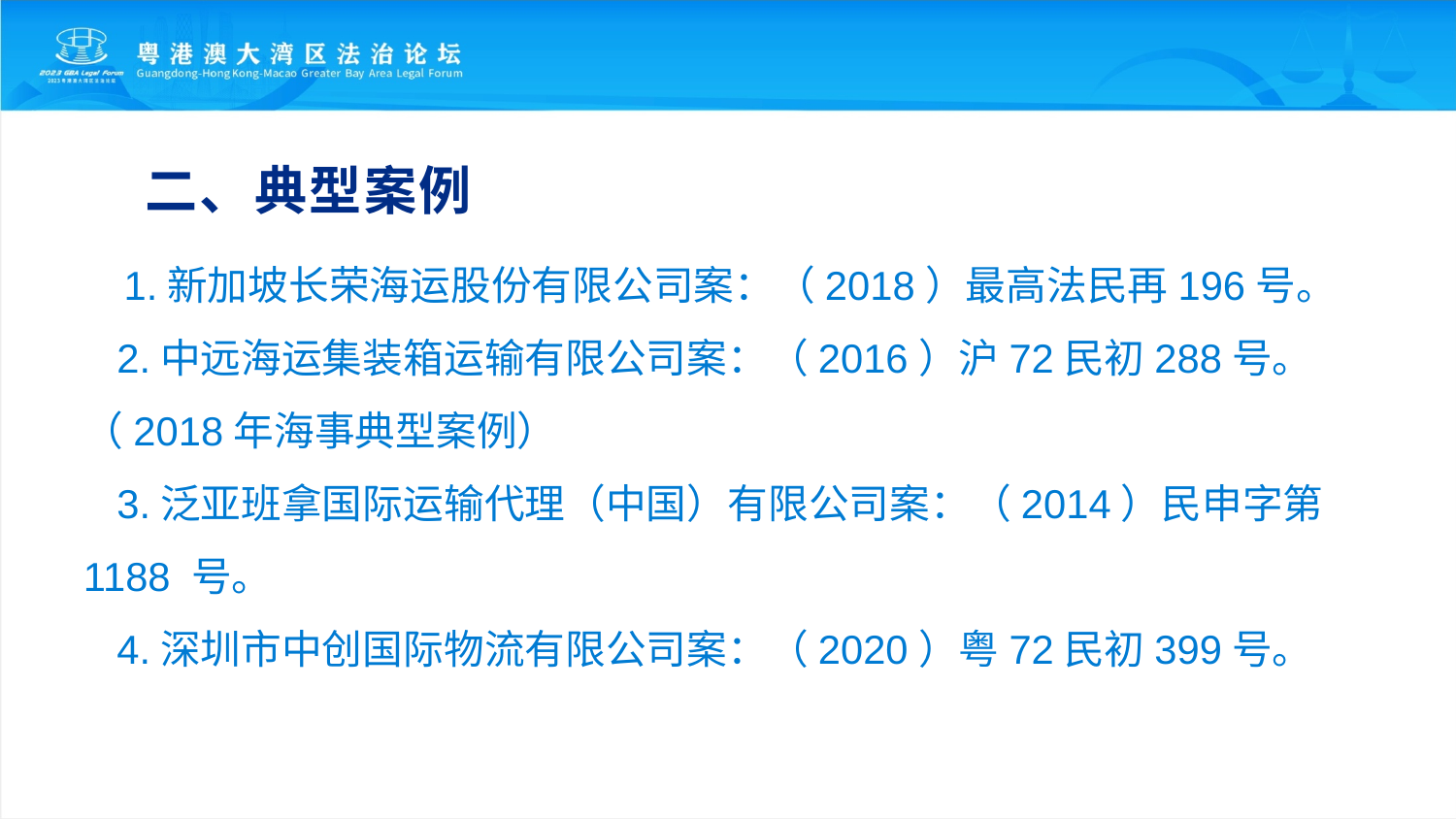

二、典型案例
   1.新加坡长荣海运股份有限公司案：（2018）最高法民再196号。
   2.中远海运集装箱运输有限公司案：（2016）沪72民初288号。（2018年海事典型案例）
   3.泛亚班拿国际运输代理（中国）有限公司案：（2014）民申字第 1188 号。
   4.深圳市中创国际物流有限公司案：（2020）粤72民初399号。